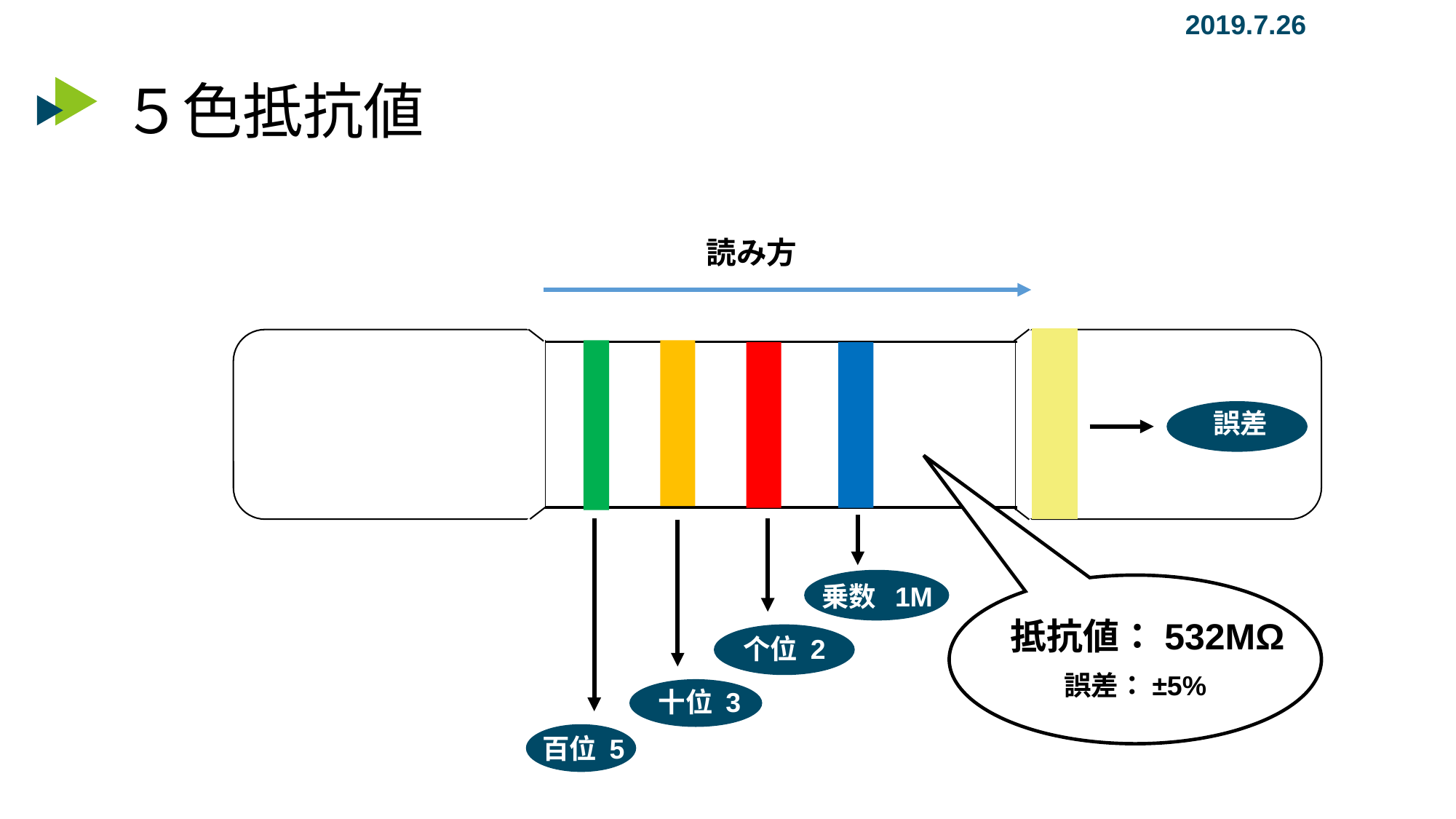

2019.7.26
# ５色抵抗値
読み方

誤差

乗数  1M

抵抗値：532MΩ

个位 2
誤差：±5%

十位 3

百位 5